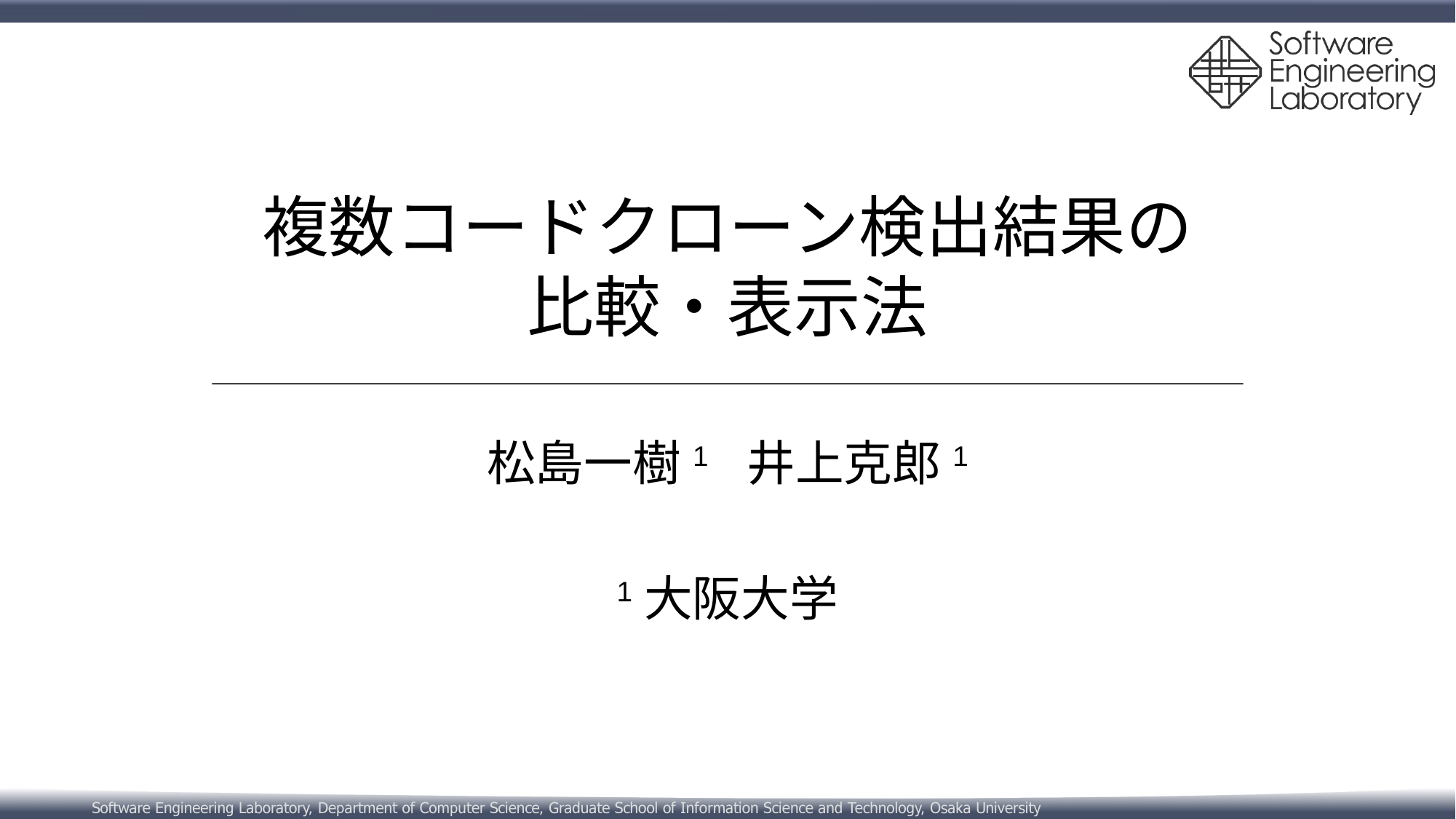

# 複数コードクローン検出結果の 比較・表示法
松島一樹1  井上克郎1

1大阪大学